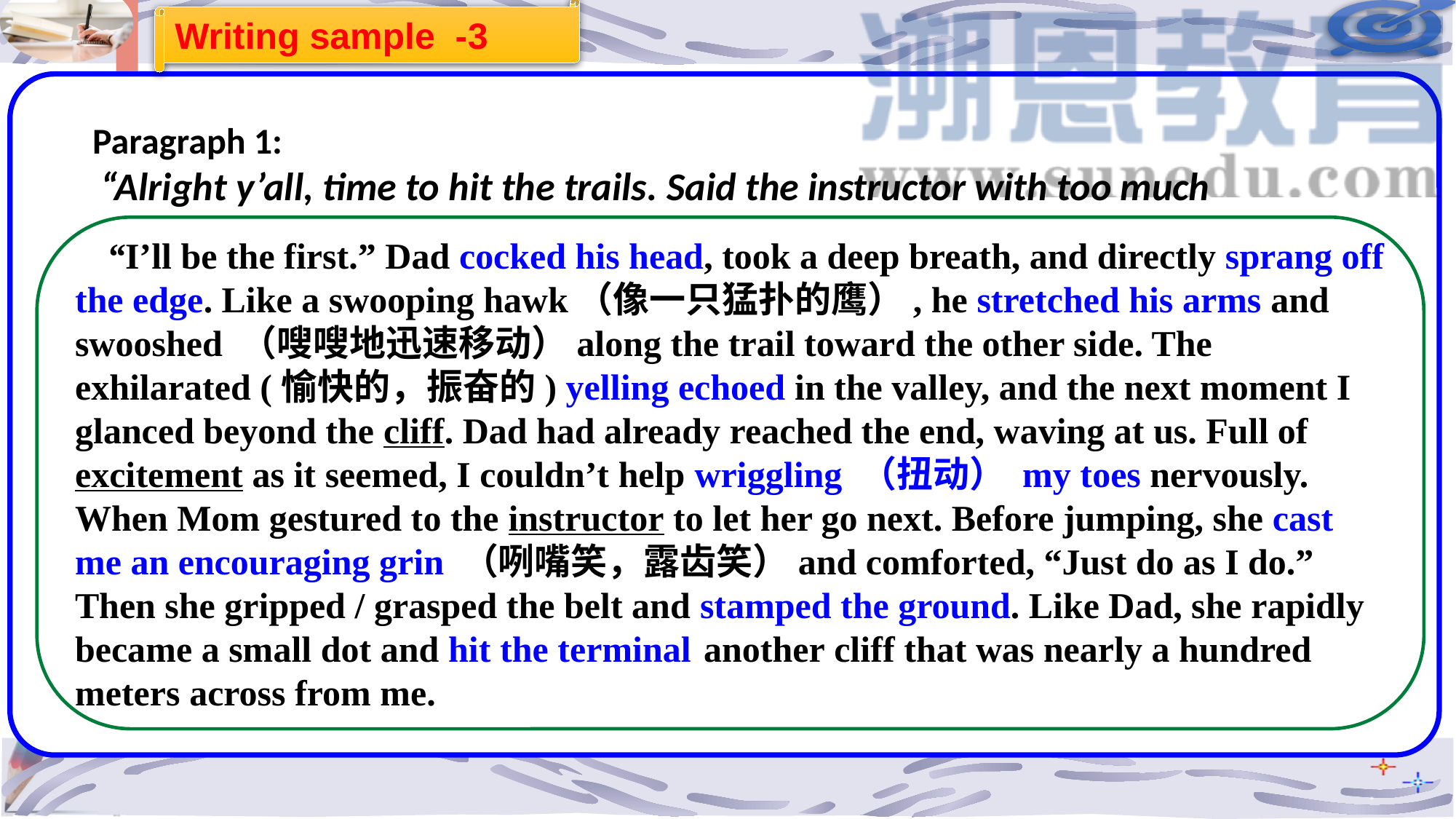

Writing sample  -3
Paragraph 1:
 “Alright y’all, time to hit the trails. Said the instructor with too much enthusiasm.
“I’ll be the first.” Dad cocked his head, took a deep breath, and directly sprang off the edge. Like a swooping hawk（像一只猛扑的鹰）, he stretched his arms and swooshed （嗖嗖地迅速移动）along the trail toward the other side. The exhilarated (愉快的，振奋的) yelling echoed in the valley, and the next moment I glanced beyond the cliff. Dad had already reached the end, waving at us. Full of excitement as it seemed, I couldn’t help wriggling （扭动） my toes nervously. When Mom gestured to the instructor to let her go next. Before jumping, she cast me an encouraging grin （咧嘴笑，露齿笑）and comforted, “Just do as I do.” Then she gripped / grasped the belt and stamped the ground. Like Dad, she rapidly became a small dot and hit the terminal-another cliff that was nearly a hundred meters across from me.
…